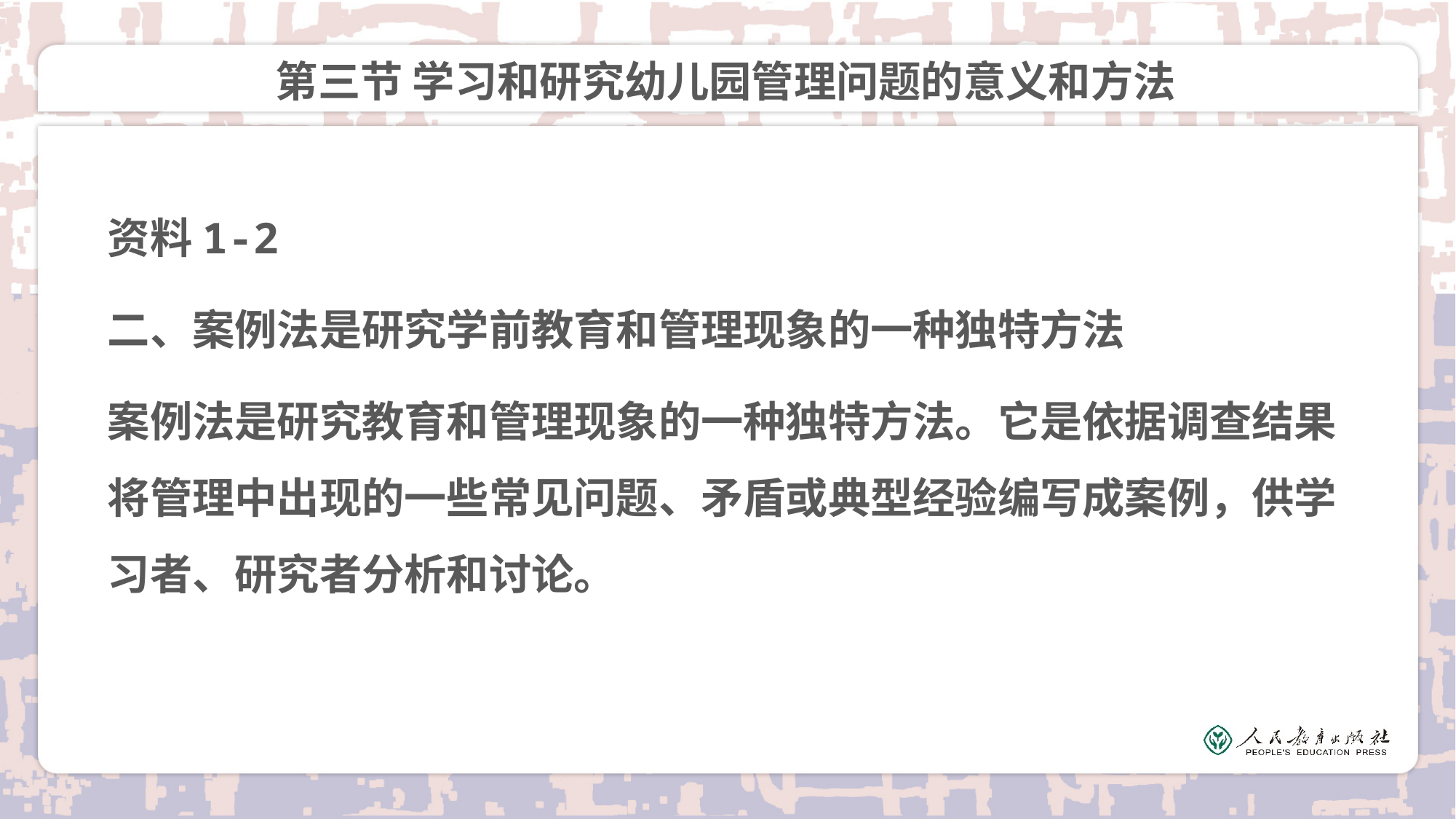

# 第三节 学习和研究幼儿园管理问题的意义和方法
资料1-2
二、案例法是研究学前教育和管理现象的一种独特方法
案例法是研究教育和管理现象的一种独特方法。它是依据调查结果将管理中出现的一些常见问题、矛盾或典型经验编写成案例，供学习者、研究者分析和讨论。